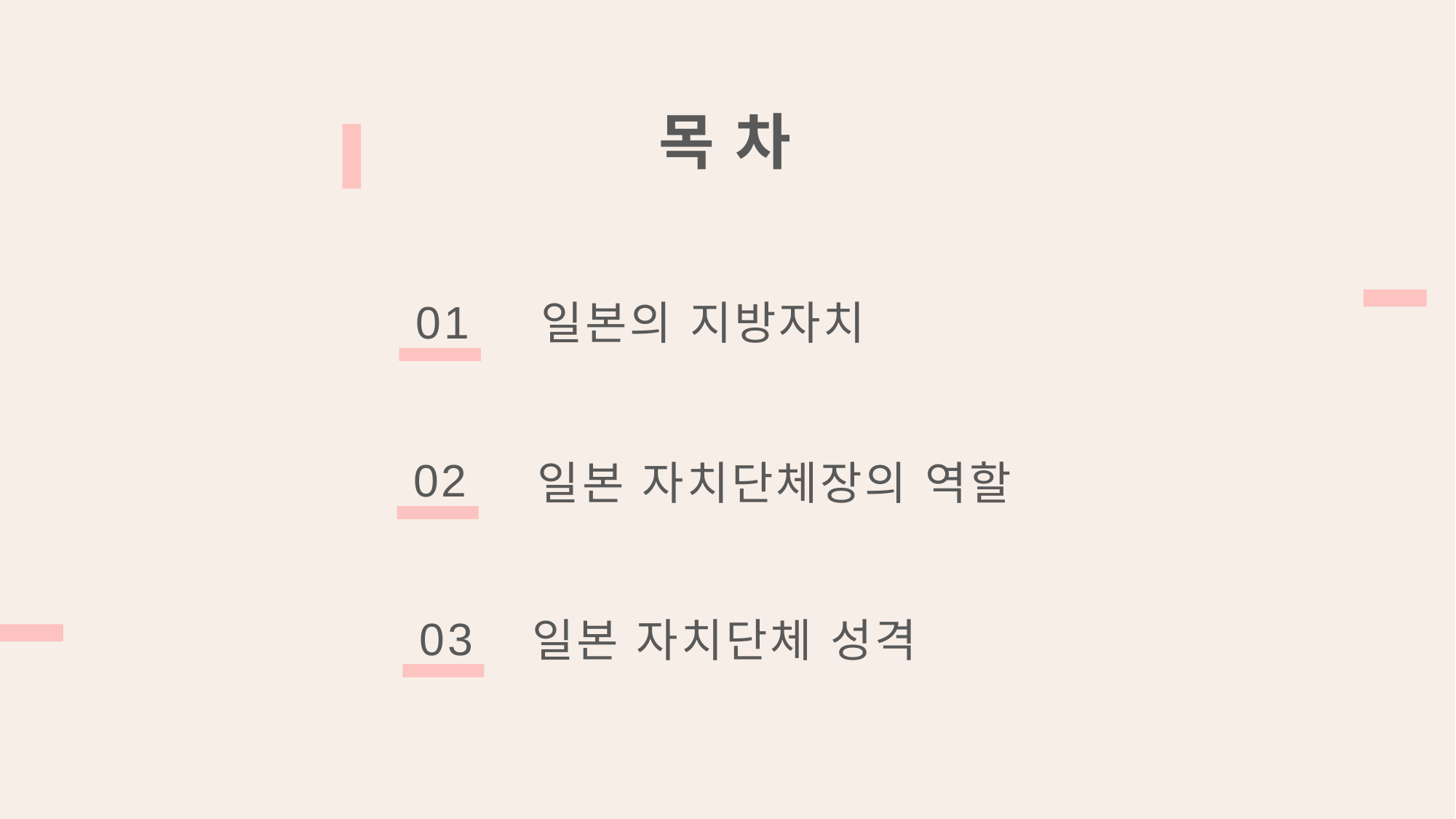

목 차

01
일본의 지방자치

02
일본 자치단체장의 역할

03
일본 자치단체 성격